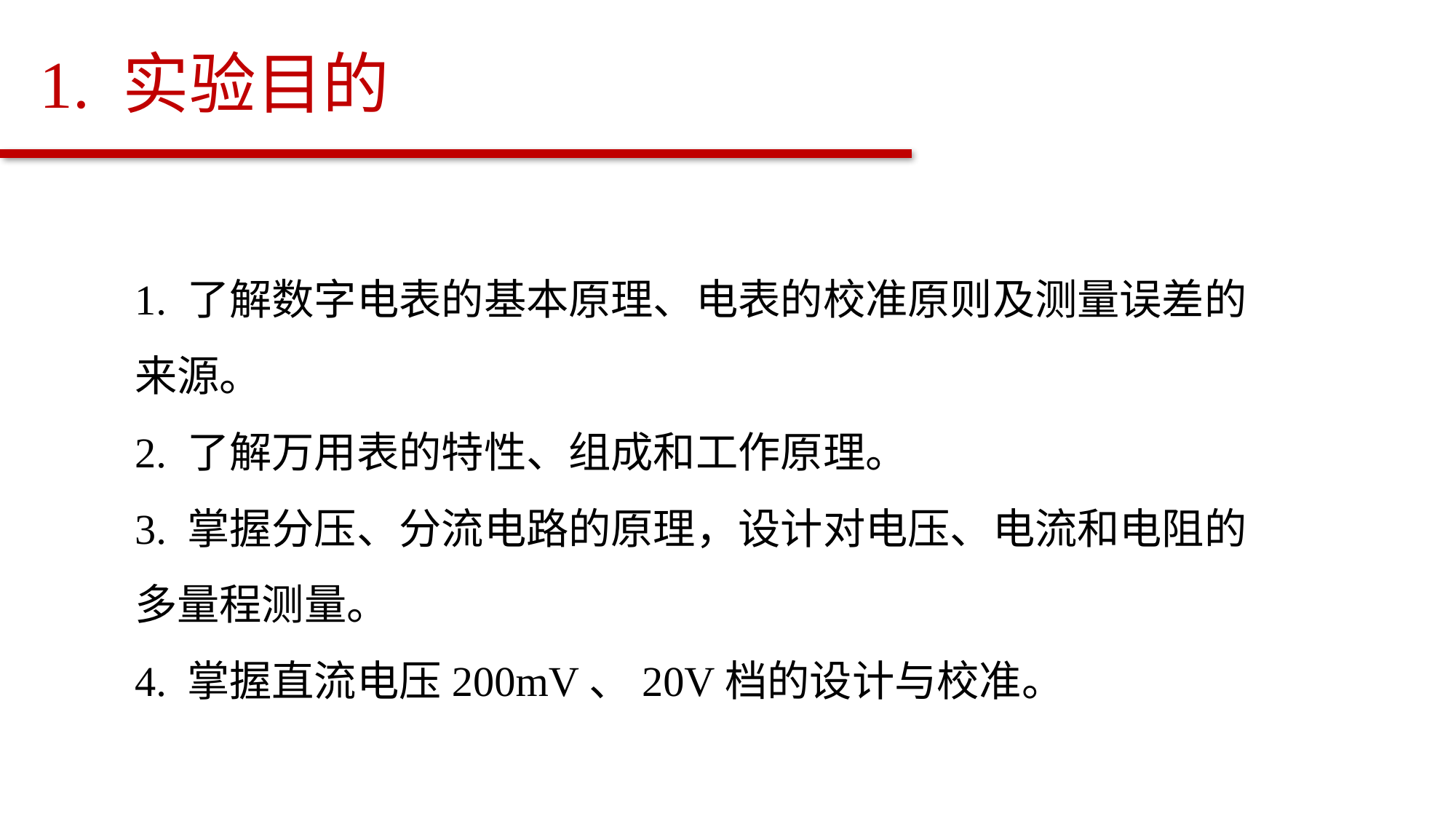

1. 实验目的
1. 了解数字电表的基本原理、电表的校准原则及测量误差的来源。
2. 了解万用表的特性、组成和工作原理。
3. 掌握分压、分流电路的原理，设计对电压、电流和电阻的多量程测量。
4. 掌握直流电压200mV、20V档的设计与校准。